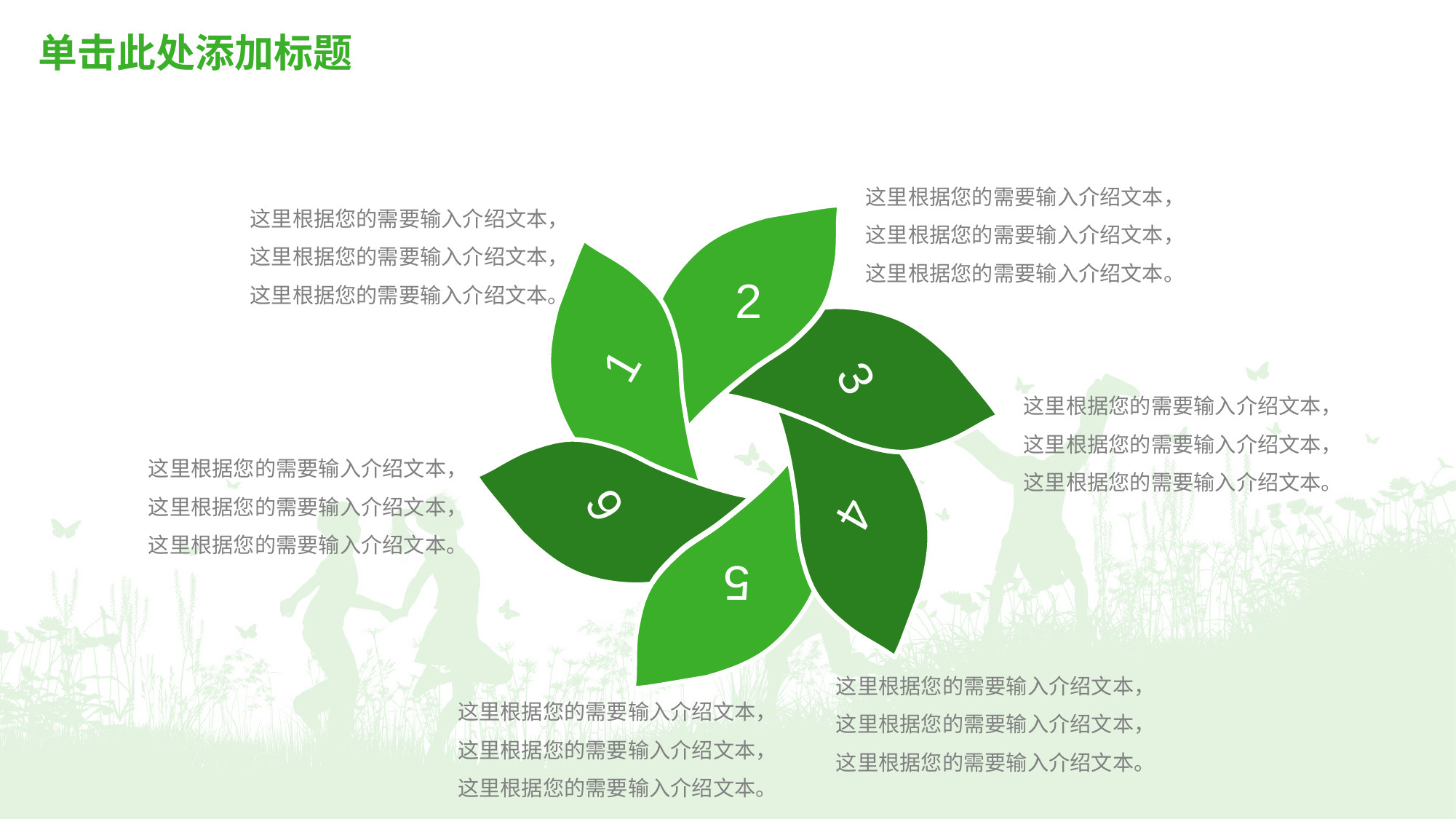

# 单击此处添加标题
这里根据您的需要输入介绍文本，
这里根据您的需要输入介绍文本，
这里根据您的需要输入介绍文本。
这里根据您的需要输入介绍文本，
这里根据您的需要输入介绍文本，
这里根据您的需要输入介绍文本。
2
3
1
4
这里根据您的需要输入介绍文本，
这里根据您的需要输入介绍文本，
这里根据您的需要输入介绍文本。
5
6
这里根据您的需要输入介绍文本，
这里根据您的需要输入介绍文本，
这里根据您的需要输入介绍文本。
这里根据您的需要输入介绍文本，
这里根据您的需要输入介绍文本，
这里根据您的需要输入介绍文本。
这里根据您的需要输入介绍文本，
这里根据您的需要输入介绍文本，
这里根据您的需要输入介绍文本。